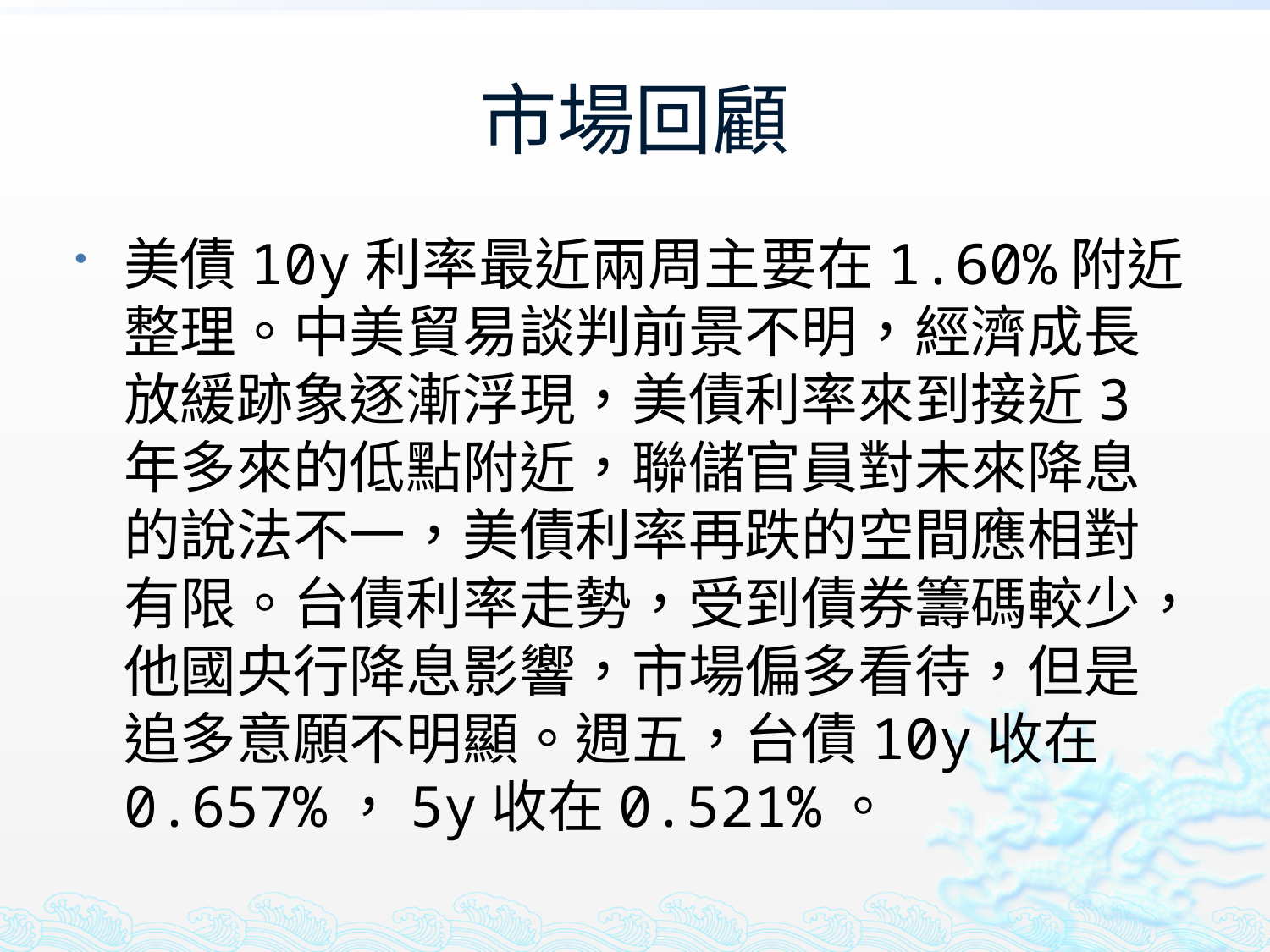

# 市場回顧
美債10y利率最近兩周主要在1.60%附近整理。中美貿易談判前景不明，經濟成長放緩跡象逐漸浮現，美債利率來到接近3年多來的低點附近，聯儲官員對未來降息的說法不一，美債利率再跌的空間應相對有限。台債利率走勢，受到債券籌碼較少，他國央行降息影響，市場偏多看待，但是追多意願不明顯。週五，台債10y收在0.657%，5y收在0.521%。